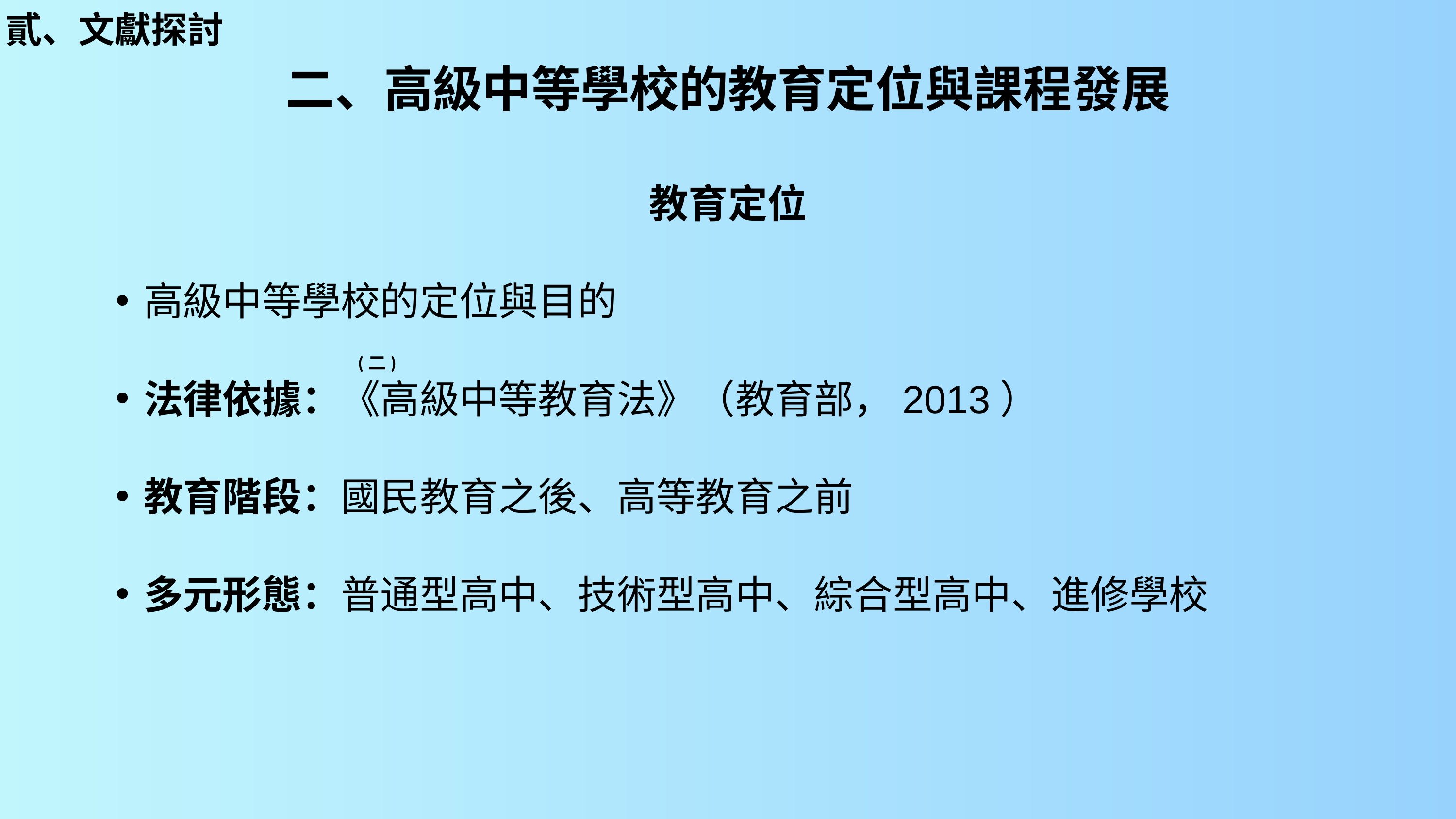

貳、文獻探討
二、高級中等學校的教育定位與課程發展
教育定位
高級中等學校的定位與目的
法律依據：《高級中等教育法》（教育部，2013）
教育階段：國民教育之後、高等教育之前
多元形態：普通型高中、技術型高中、綜合型高中、進修學校

(二)